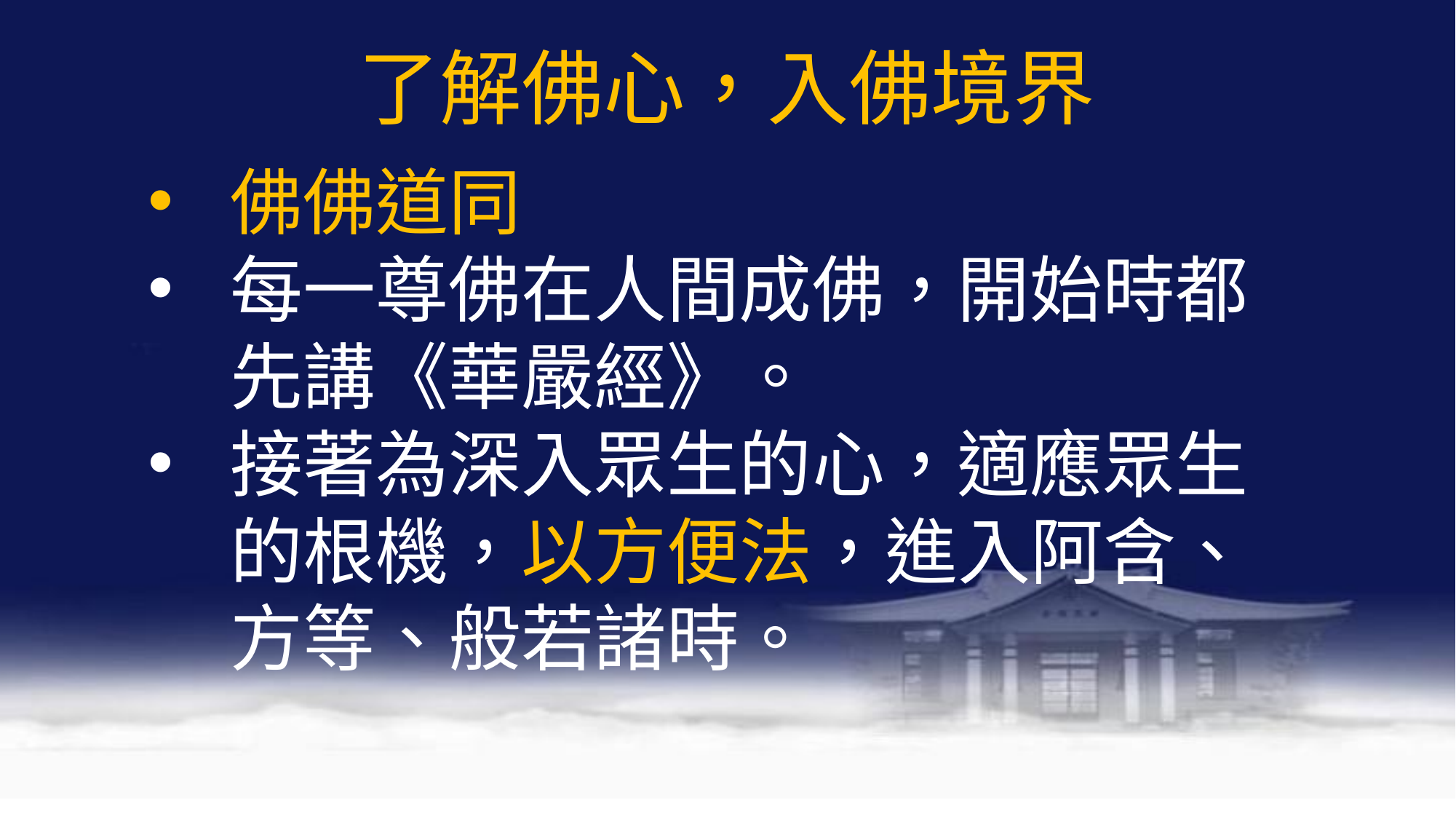

了解佛心，入佛境界
佛佛道同
每一尊佛在人間成佛，開始時都先講《華嚴經》。
接著為深入眾生的心，適應眾生的根機，以方便法，進入阿含、方等、般若諸時。